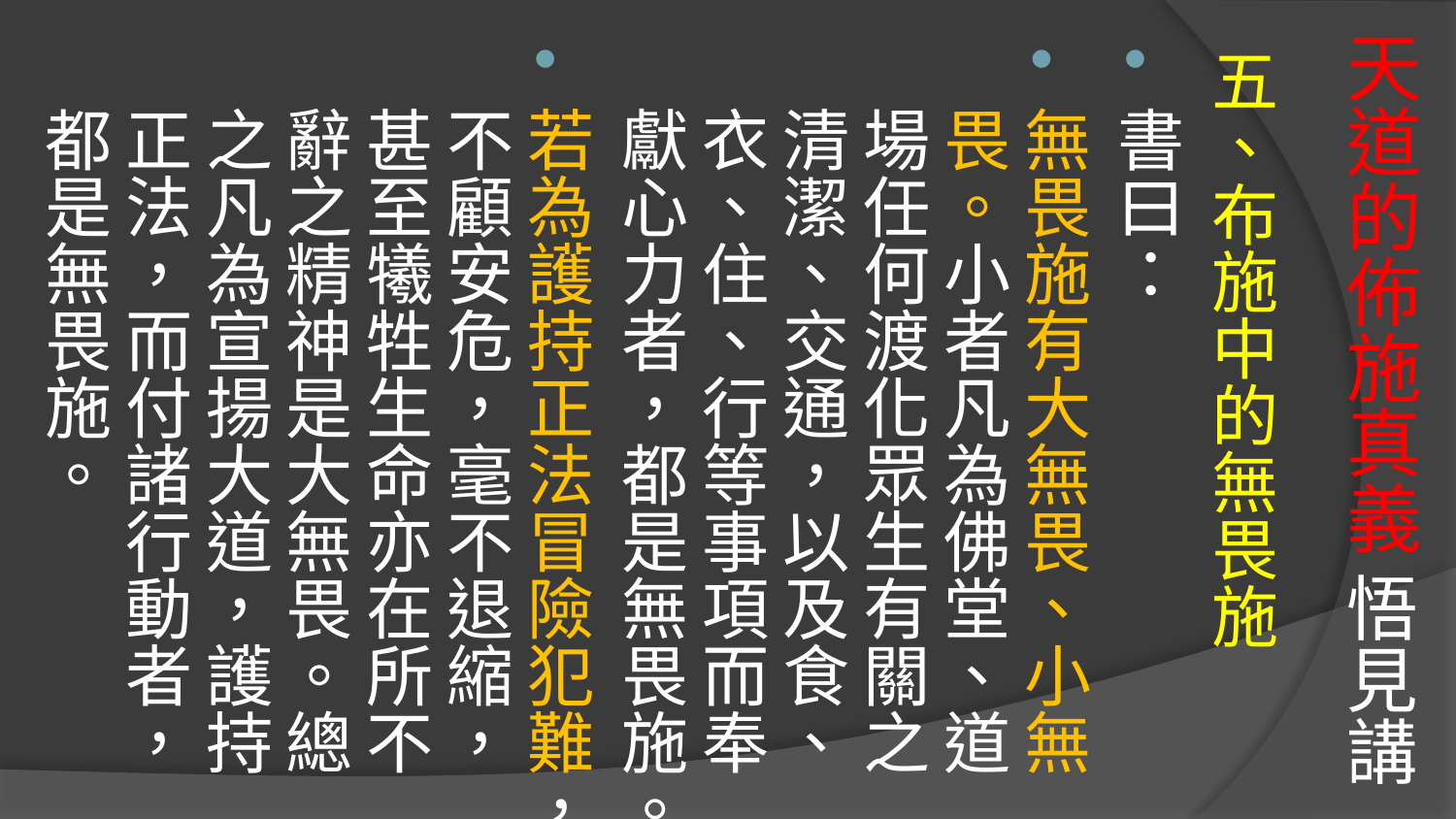

# 天道的佈施真義 悟見講
五、布施中的無畏施
書曰：
無畏施有大無畏、小無畏。小者凡為佛堂、道場任何渡化眾生有關之清潔、交通，以及食、衣、住、行等事項而奉獻心力者，都是無畏施。
若為護持正法冒險犯難，不顧安危，毫不退縮，甚至犧牲生命亦在所不辭之精神是大無畏。總之凡為宣揚大道，護持正法，而付諸行動者，都是無畏施。